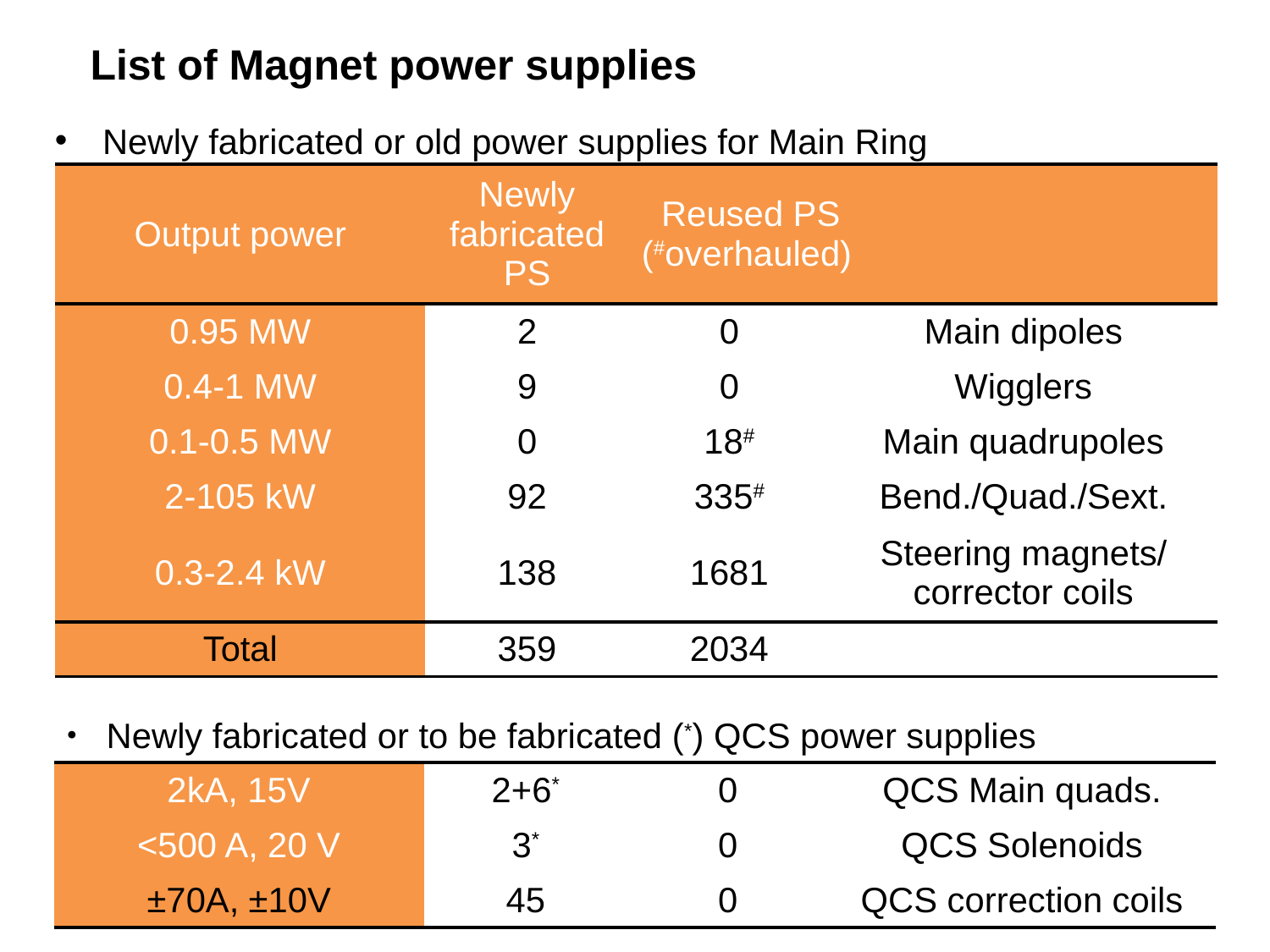

List of Magnet power supplies
Newly fabricated or old power supplies for Main Ring
| Output power | Newly fabricated PS | Reused PS (#overhauled) |  |
| --- | --- | --- | --- |
| 0.95 MW | 2 | 0 | Main dipoles |
| 0.4-1 MW | 9 | 0 | Wigglers |
| 0.1-0.5 MW | 0 | 18# | Main quadrupoles |
| 2-105 kW | 92 | 335# | Bend./Quad./Sext. |
| 0.3-2.4 kW | 138 | 1681 | Steering magnets/ corrector coils |
| Total | 359 | 2034 |  |
・ Newly fabricated or to be fabricated (*) QCS power supplies
| 2kA, 15V | 2+6\* | 0 | QCS Main quads. |
| --- | --- | --- | --- |
| <500 A, 20 V | 3\* | 0 | QCS Solenoids |
| ±70A, ±10V | 45 | 0 | QCS correction coils |